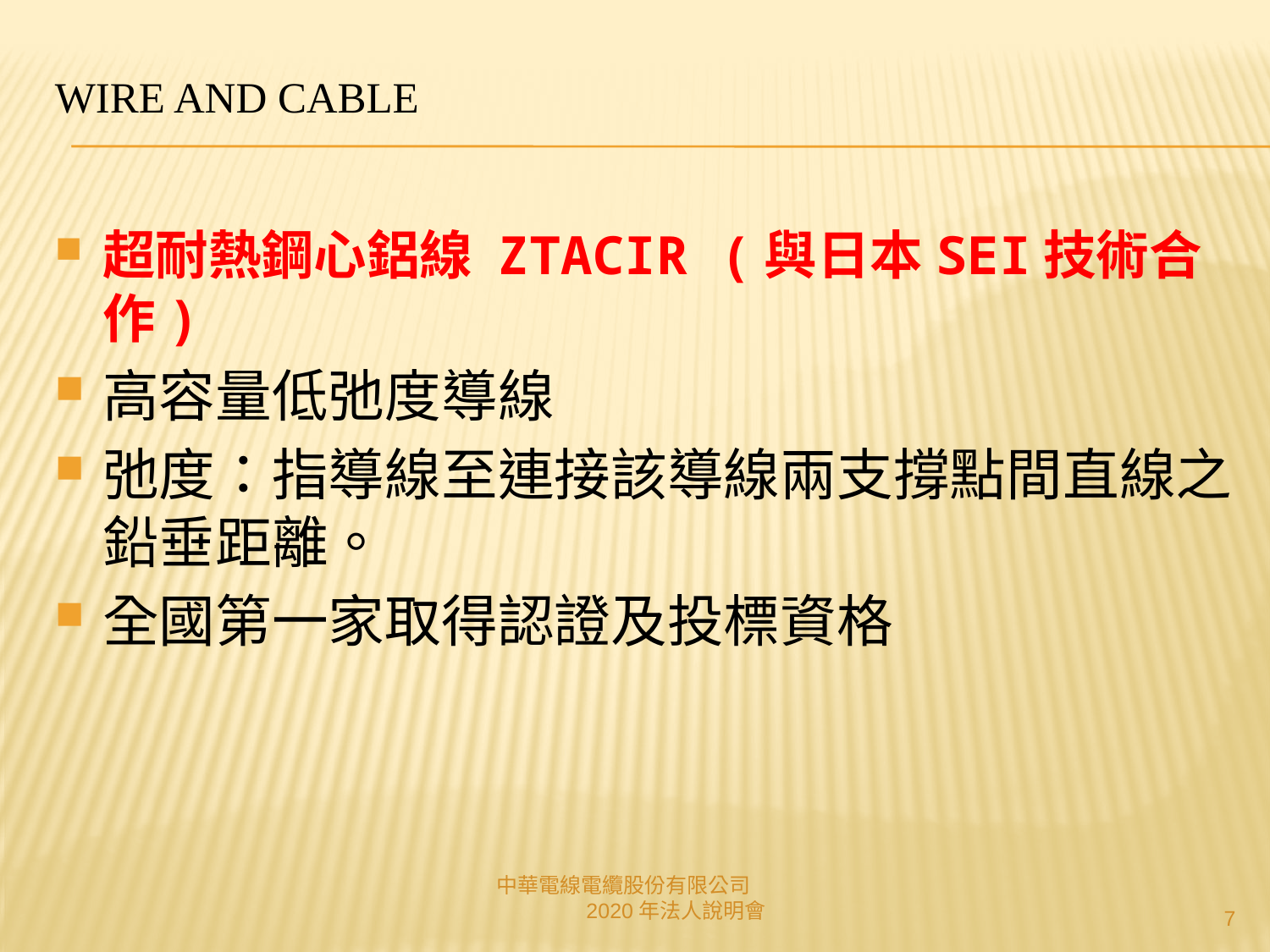

# Wire and Cable
超耐熱鋼心鋁線 ZTACIR (與日本SEI技術合作)
高容量低弛度導線
弛度：指導線至連接該導線兩支撐點間直線之鉛垂距離。
全國第一家取得認證及投標資格
中華電線電纜股份有限公司                 2020年法人說明會
7